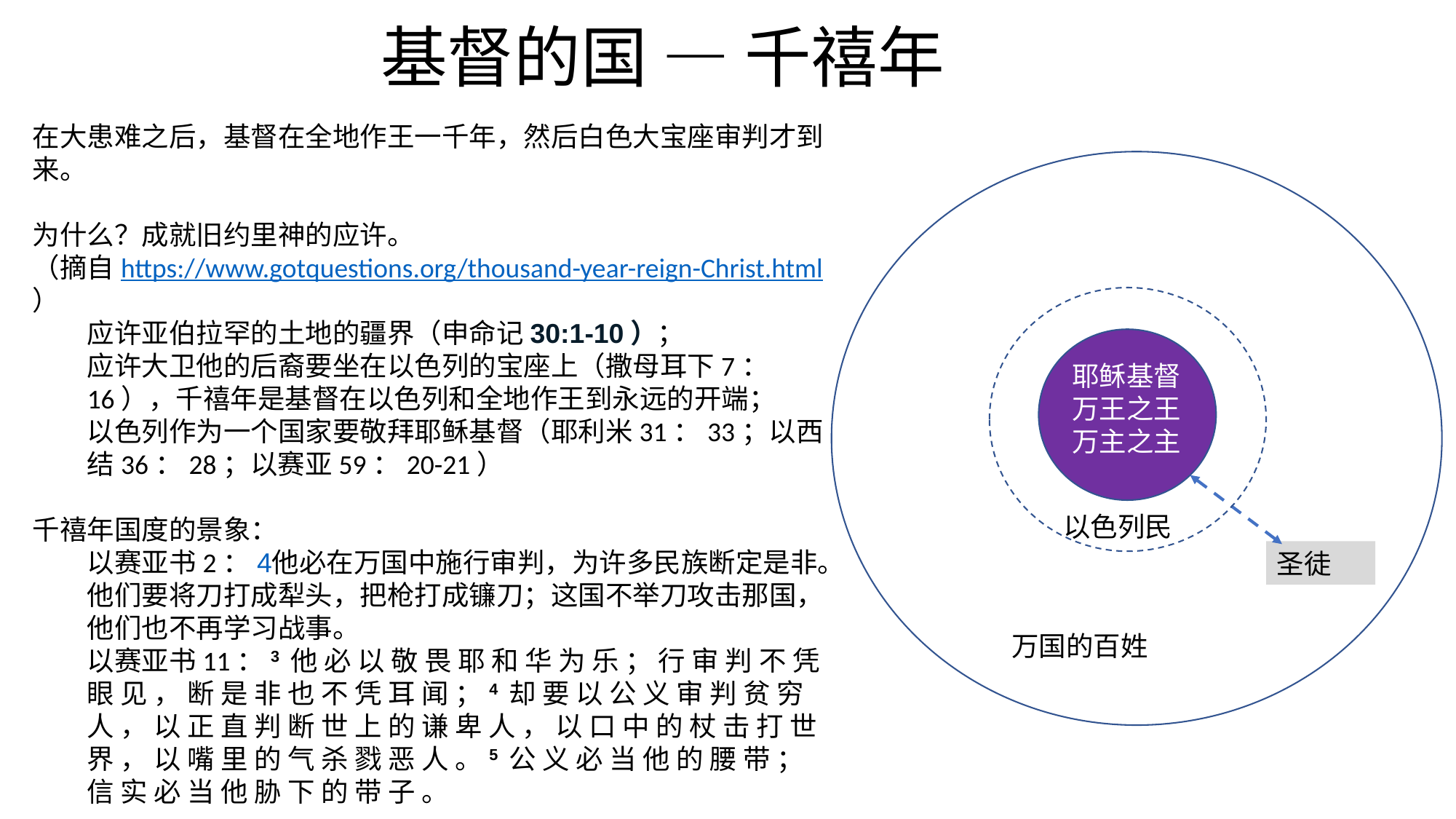

# 基督的国 — 千禧年
在大患难之后，基督在全地作王一千年，然后白色大宝座审判才到来。

为什么？成就旧约里神的应许。
（摘自https://www.gotquestions.org/thousand-year-reign-Christ.html）
应许亚伯拉罕的土地的疆界（申命记30:1-10）；
应许大卫他的后裔要坐在以色列的宝座上（撒母耳下7：16），千禧年是基督在以色列和全地作王到永远的开端；
以色列作为一个国家要敬拜耶稣基督（耶利米31：33；以西结36：28；以赛亚59：20-21）

千禧年国度的景象：
以赛亚书2：4他必在万国中施行审判，为许多民族断定是非。他们要将刀打成犁头，把枪打成镰刀；这国不举刀攻击那国，他们也不再学习战事。
以赛亚书11：3 他 必 以 敬 畏 耶 和 华 为 乐 ； 行 审 判 不 凭 眼 见 ， 断 是 非 也 不 凭 耳 闻 ；4 却 要 以 公 义 审 判 贫 穷 人 ， 以 正 直 判 断 世 上 的 谦 卑 人 ， 以 口 中 的 杖 击 打 世 界 ， 以 嘴 里 的 气 杀 戮 恶 人 。5 公 义 必 当 他 的 腰 带 ； 信 实 必 当 他 胁 下 的 带 子 。

耶稣基督
万王之王
万主之主
圣徒
万国的百姓
以色列民